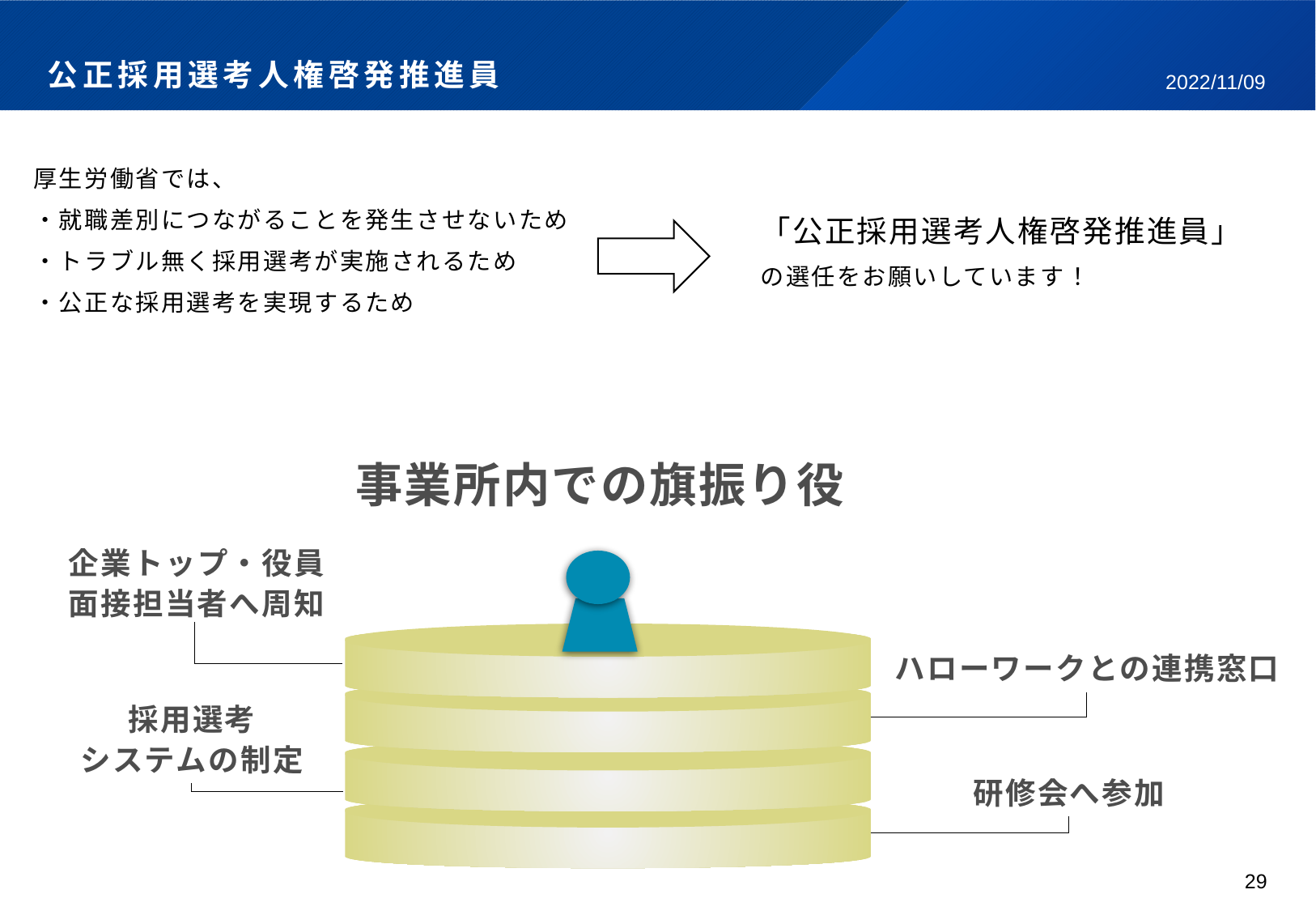

# 公正採用選考人権啓発推進員
2022/11/09
厚生労働省では、
・就職差別につながることを発生させないため
・トラブル無く採用選考が実施されるため
・公正な採用選考を実現するため
「公正採用選考人権啓発推進員」
の選任をお願いしています！

事業所内での旗振り役
企業トップ・役員
面接担当者へ周知

ハローワークとの連携窓口

採用選考
システムの制定

研修会へ参加

29